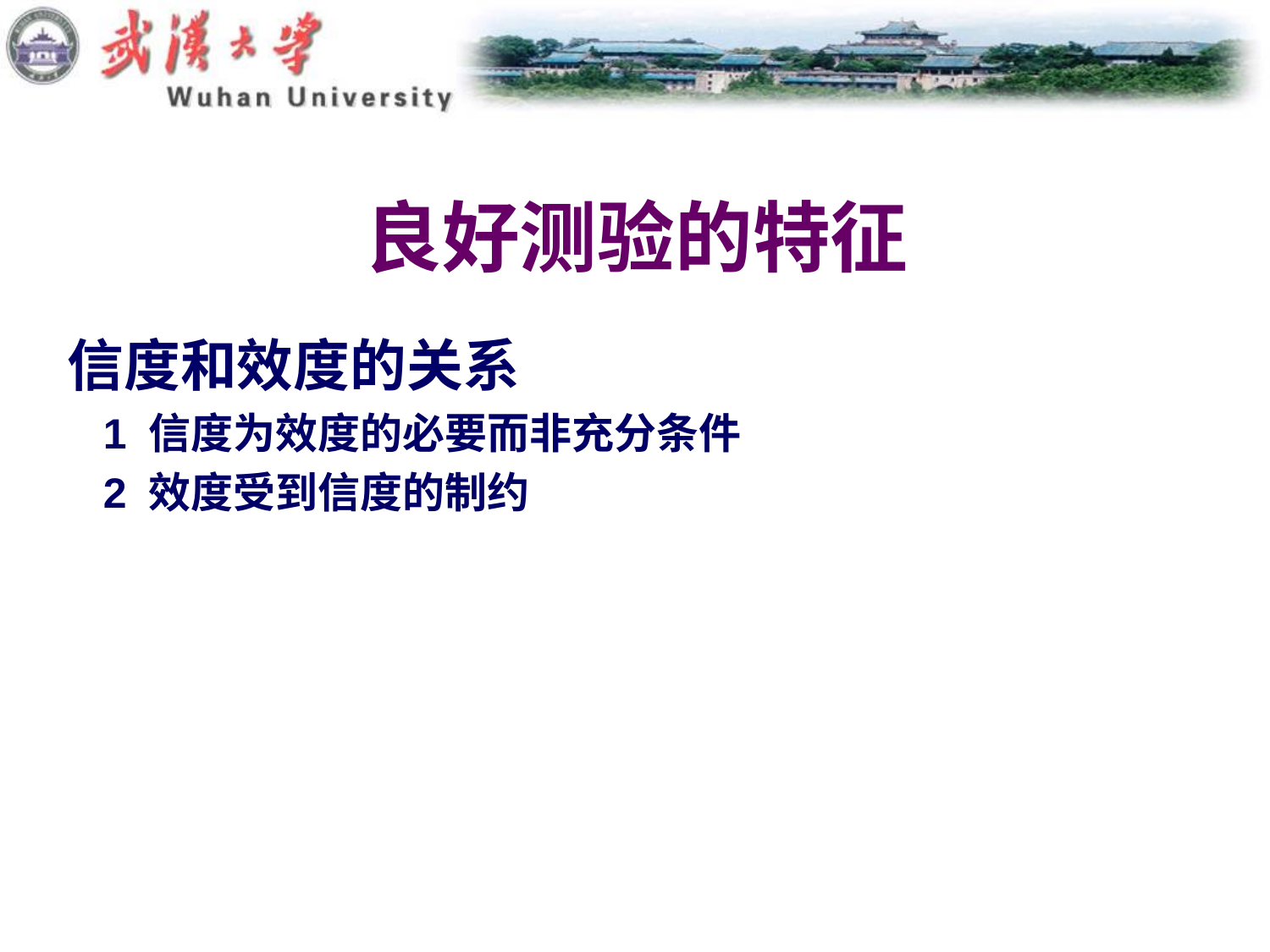

# 良好测验的特征
信度和效度的关系
   1 信度为效度的必要而非充分条件
   2 效度受到信度的制约